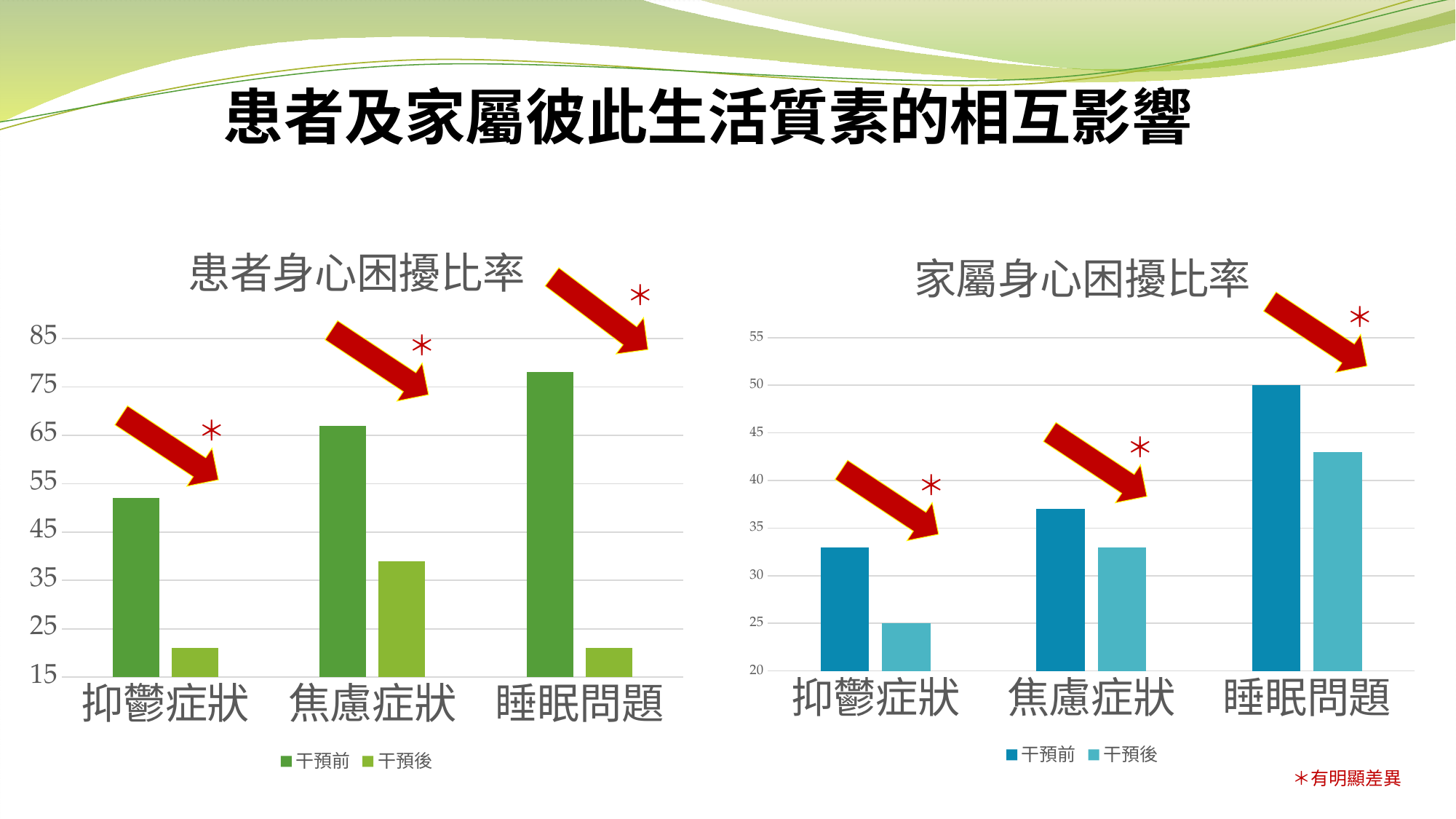

患者及家屬彼此生活質素的相互影響

### Chart: 患者身心困擾比率

| Category | 干預前 | 干預後 |
|---|---|---|
| 抑鬱症狀 | 52.0 | 21.0 |
| 焦慮症狀 | 67.0 | 39.0 |
| 睡眠問題 | 78.0 | 21.0 |
＊

＊

＊

### Chart: 家屬身心困擾比率

| Category | 干預前 | 干預後 |
|---|---|---|
| 抑鬱症狀 | 33.0 | 25.0 |
| 焦慮症狀 | 37.0 | 33.0 |
| 睡眠問題 | 50.0 | 43.0 |
＊

＊

＊

＊有明顯差異